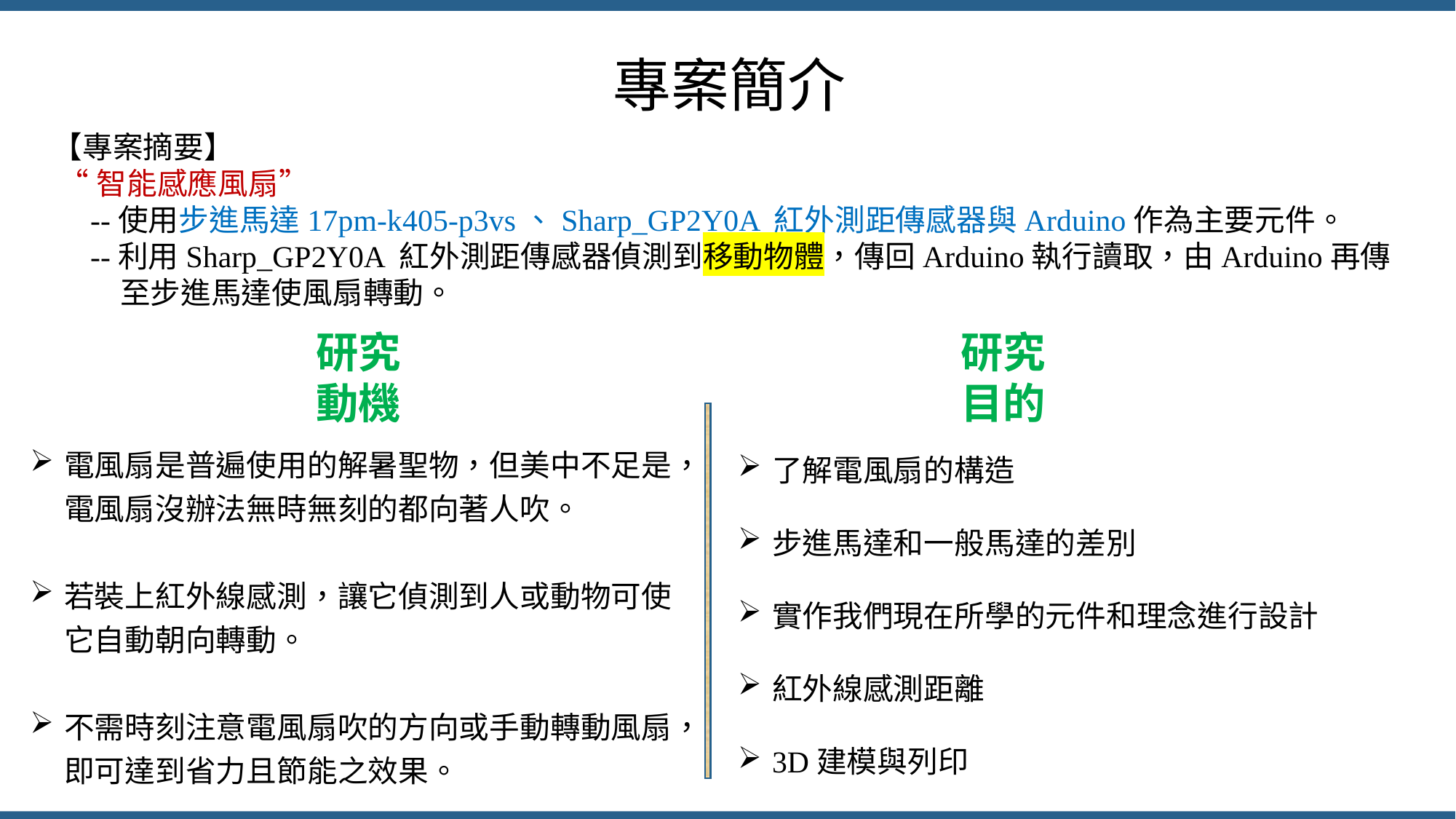

專案簡介
【專案摘要】
 “智能感應風扇”
     --使用步進馬達17pm-k405-p3vs、Sharp_GP2Y0A 紅外測距傳感器與Arduino作為主要元件。
     --利用Sharp_GP2Y0A 紅外測距傳感器偵測到移動物體，傳回Arduino執行讀取，由Arduino再傳
         至步進馬達使風扇轉動。
研究目的
研究動機

了解電風扇的構造
步進馬達和一般馬達的差別
實作我們現在所學的元件和理念進行設計
紅外線感測距離
3D建模與列印

電風扇是普遍使用的解暑聖物，但美中不足是，電風扇沒辦法無時無刻的都向著人吹。

若裝上紅外線感測，讓它偵測到人或動物可使它自動朝向轉動。

不需時刻注意電風扇吹的方向或手動轉動風扇，即可達到省力且節能之效果。